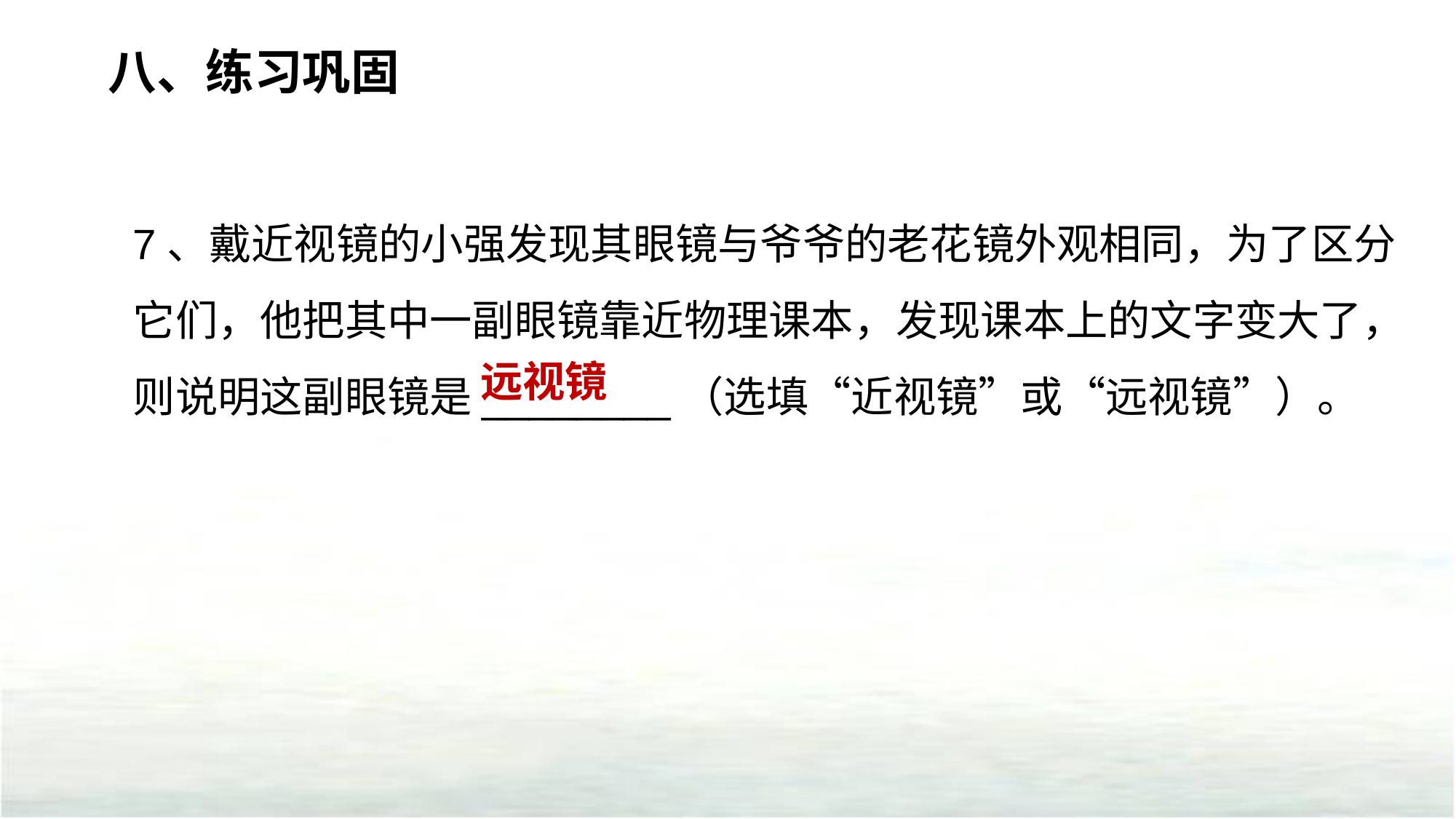

八、练习巩固
7、戴近视镜的小强发现其眼镜与爷爷的老花镜外观相同，为了区分它们，他把其中一副眼镜靠近物理课本，发现课本上的文字变大了，则说明这副眼镜是________（选填“近视镜”或“远视镜”）。
远视镜